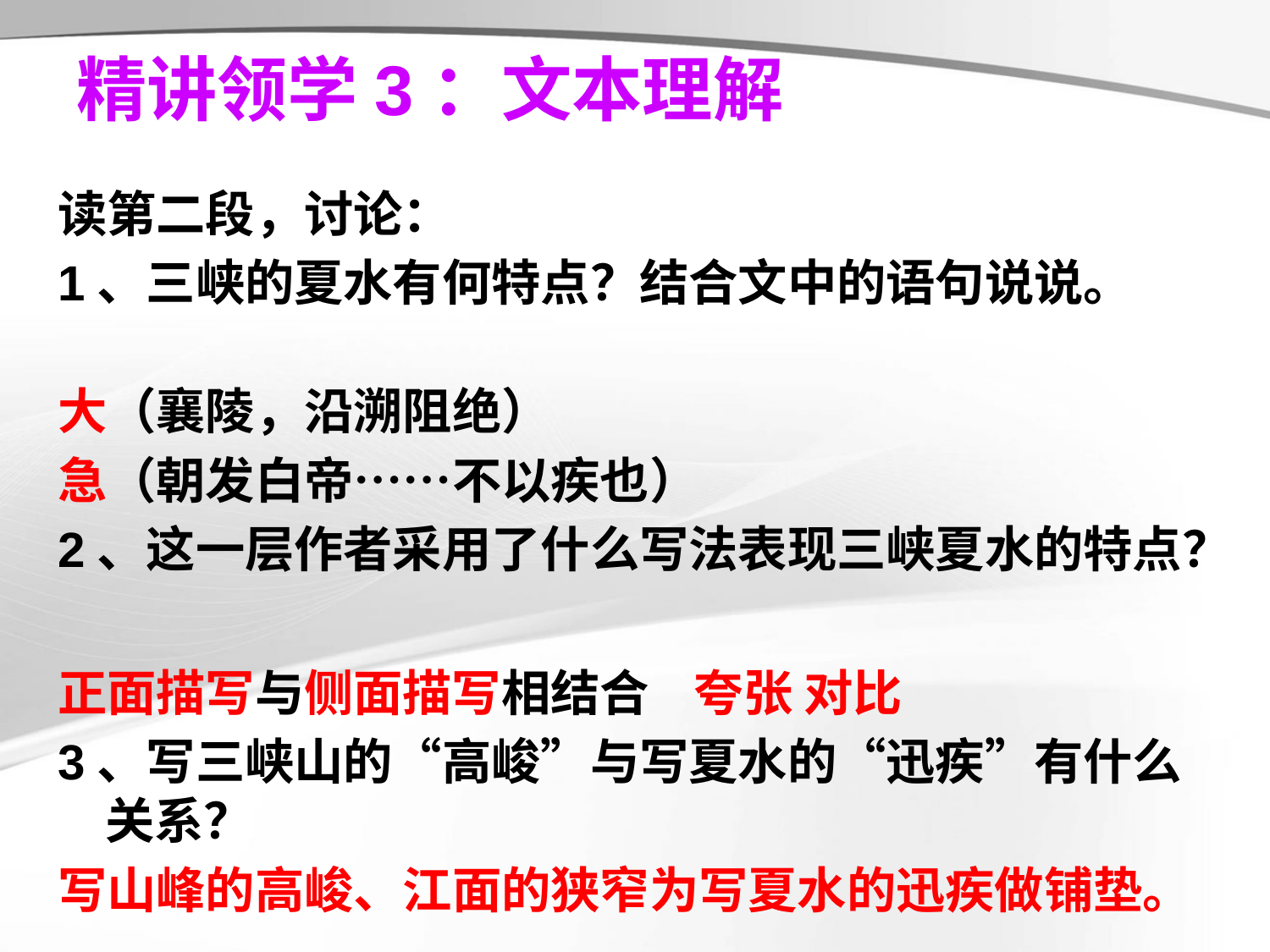

# 精讲领学3：文本理解
读第二段，讨论：
1、三峡的夏水有何特点？结合文中的语句说说。
大（襄陵，沿溯阻绝）
急（朝发白帝……不以疾也）
2、这一层作者采用了什么写法表现三峡夏水的特点？
正面描写与侧面描写相结合    夸张 对比
3、写三峡山的“高峻”与写夏水的“迅疾”有什么关系？
写山峰的高峻、江面的狭窄为写夏水的迅疾做铺垫。